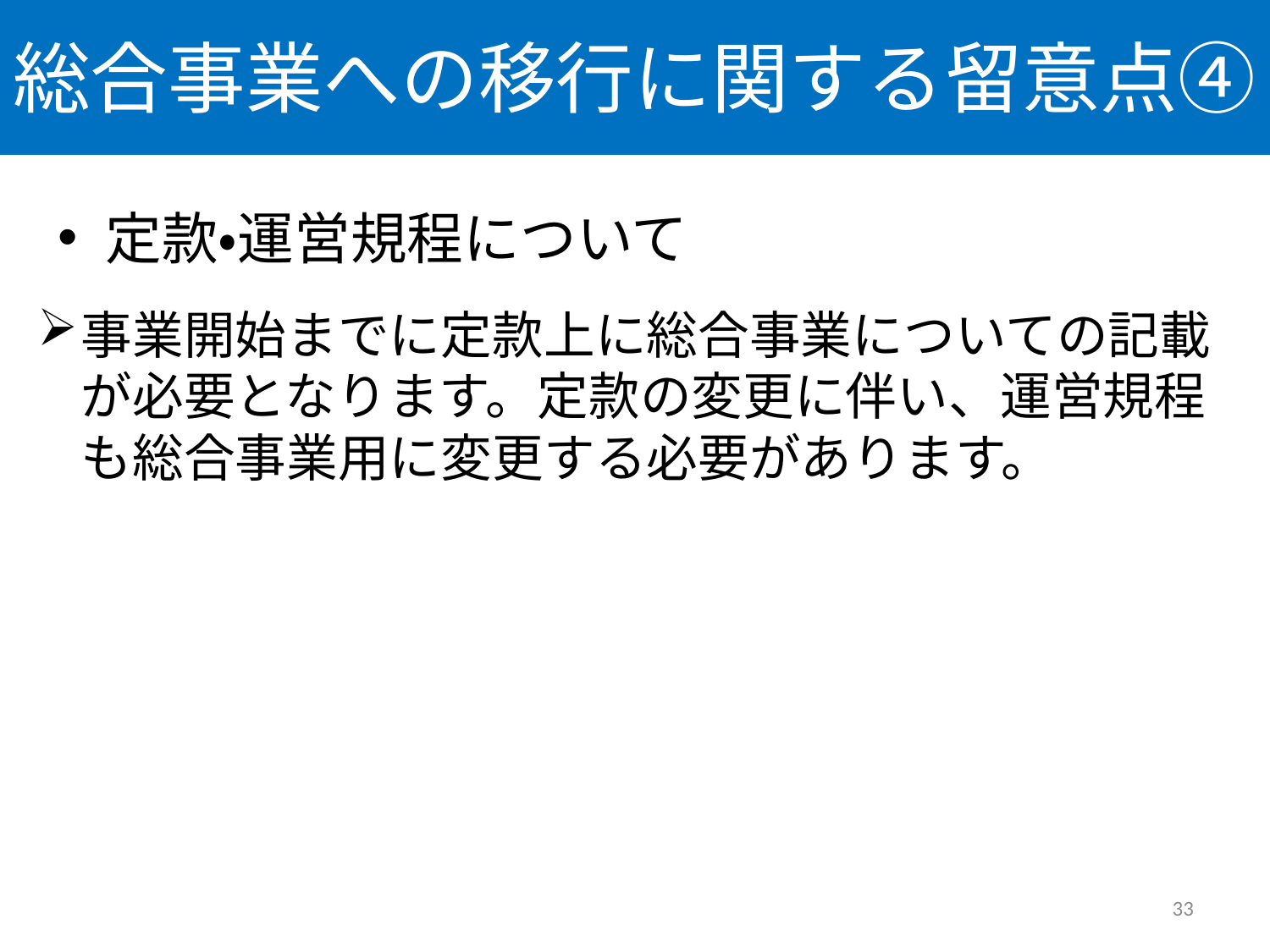

# 総合事業への移行に関する留意点④
定款・運営規程について
事業開始までに定款上に総合事業についての記載が必要となります。定款の変更に伴い、運営規程も総合事業用に変更する必要があります。
33